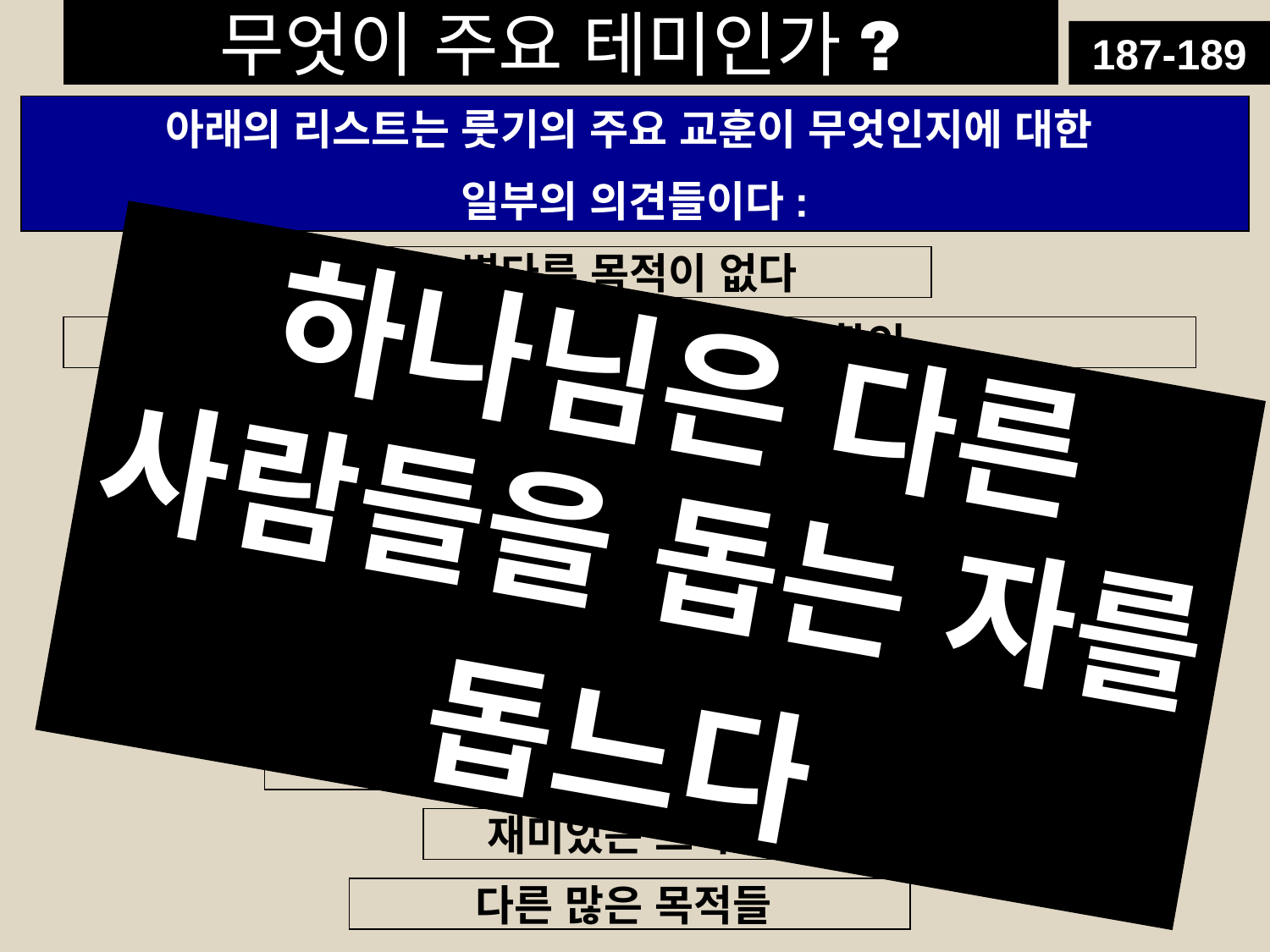

# 무엇이 주요 테미인가?
187-189
아래의 리스트는 룻기의 주요 교훈이 무엇인지에 대한
일부의 의견들이다:
별다른 목적이 없다
하나님은 다른 사람들을 돕는 자를
돕느다
다윗의 왕위 적법성에 대한 확인
하나님의 신실하심, 하나님의 섭리
신실한 순종
구원 / 혈족-구원자
” 정신 차려! "
”남자들아, 여자들을 조심해야 해"
외국인하고 결혼해도 괜찮아
재미있는 드라마
다른 많은 목적들